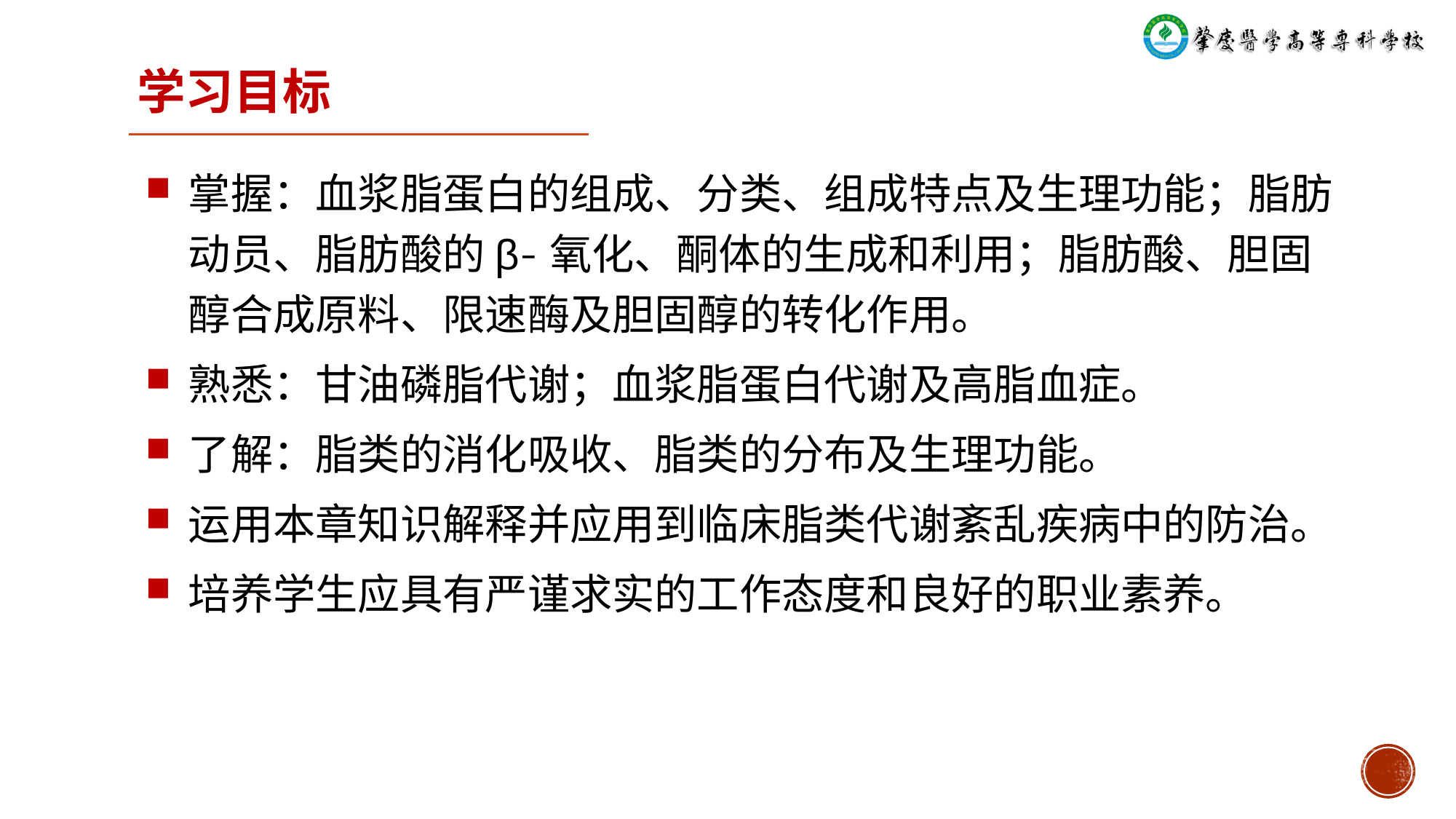

# 学习目标
掌握：血浆脂蛋白的组成、分类、组成特点及生理功能；脂肪动员、脂肪酸的β-氧化、酮体的生成和利用；脂肪酸、胆固醇合成原料、限速酶及胆固醇的转化作用。
熟悉：甘油磷脂代谢；血浆脂蛋白代谢及高脂血症。
了解：脂类的消化吸收、脂类的分布及生理功能。
运用本章知识解释并应用到临床脂类代谢紊乱疾病中的防治。
培养学生应具有严谨求实的工作态度和良好的职业素养。